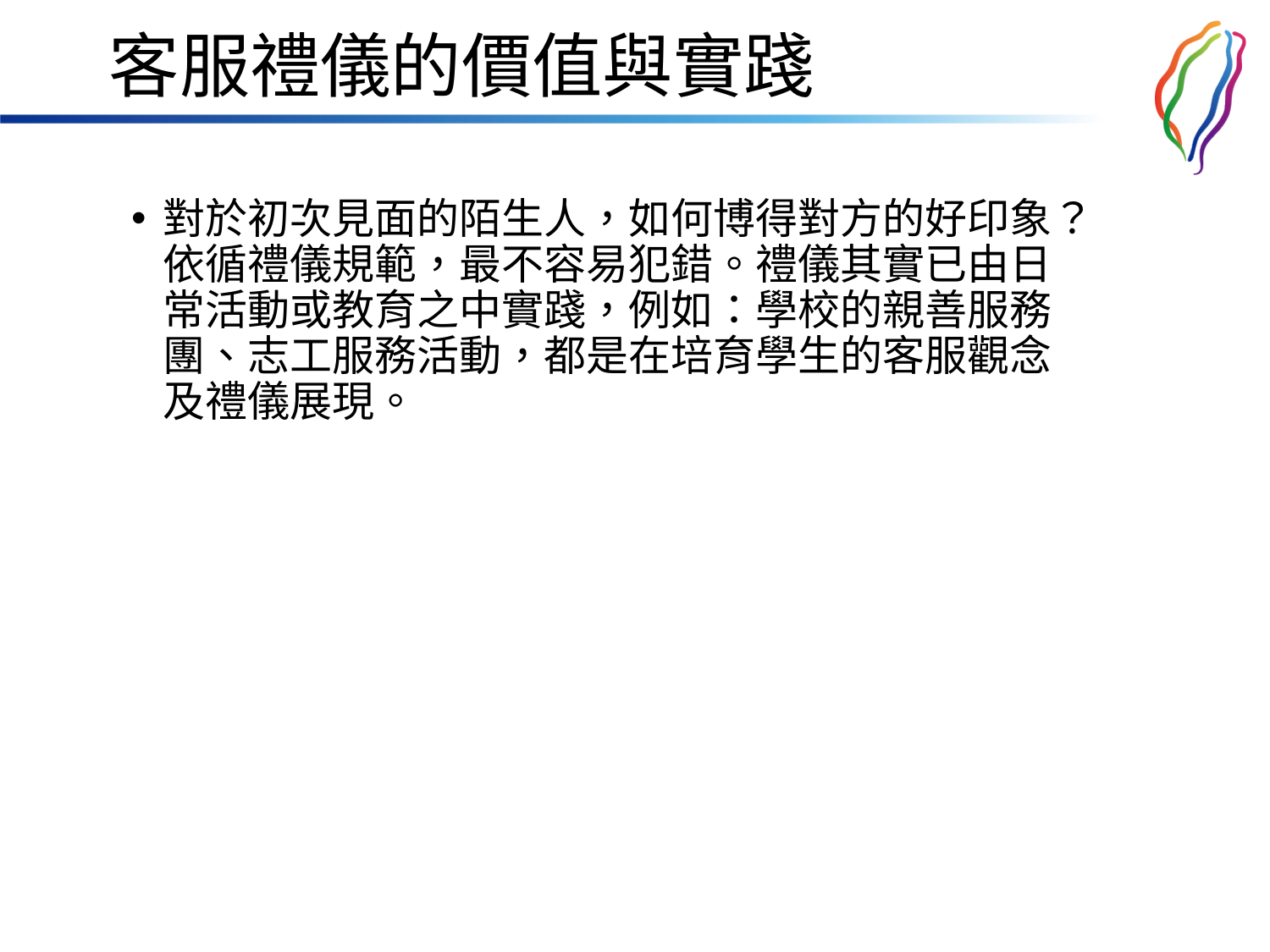

# 客服禮儀的價值與實踐
對於初次見面的陌生人，如何博得對方的好印象？依循禮儀規範，最不容易犯錯。禮儀其實已由日常活動或教育之中實踐，例如：學校的親善服務團、志工服務活動，都是在培育學生的客服觀念及禮儀展現。